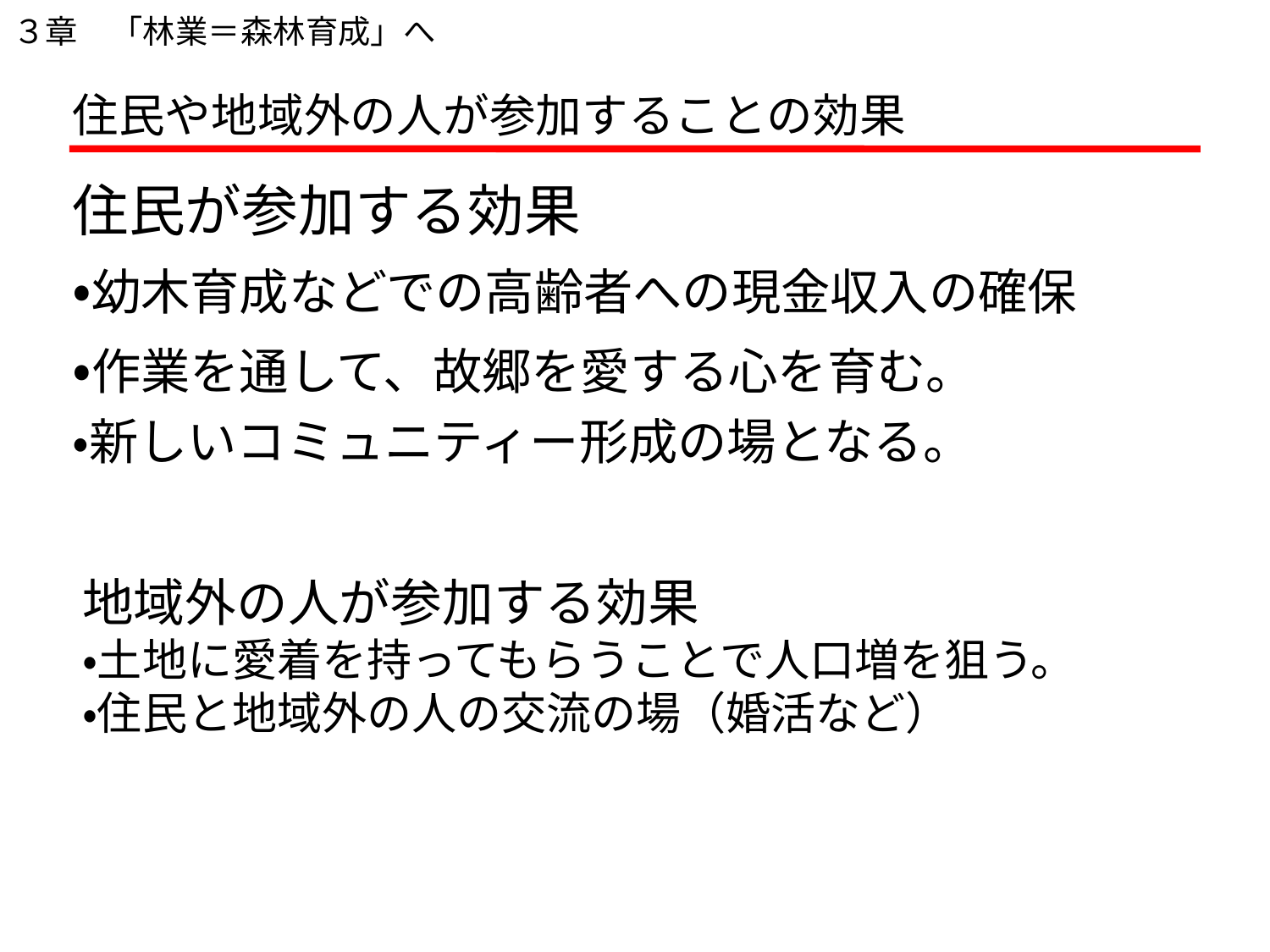

３章　「林業＝森林育成」へ
# 住民や地域外の人が参加することの効果
住民が参加する効果
・幼木育成などでの高齢者への現金収入の確保
・作業を通して、故郷を愛する心を育む。
・新しいコミュニティー形成の場となる。
地域外の人が参加する効果
・土地に愛着を持ってもらうことで人口増を狙う。
・住民と地域外の人の交流の場（婚活など）